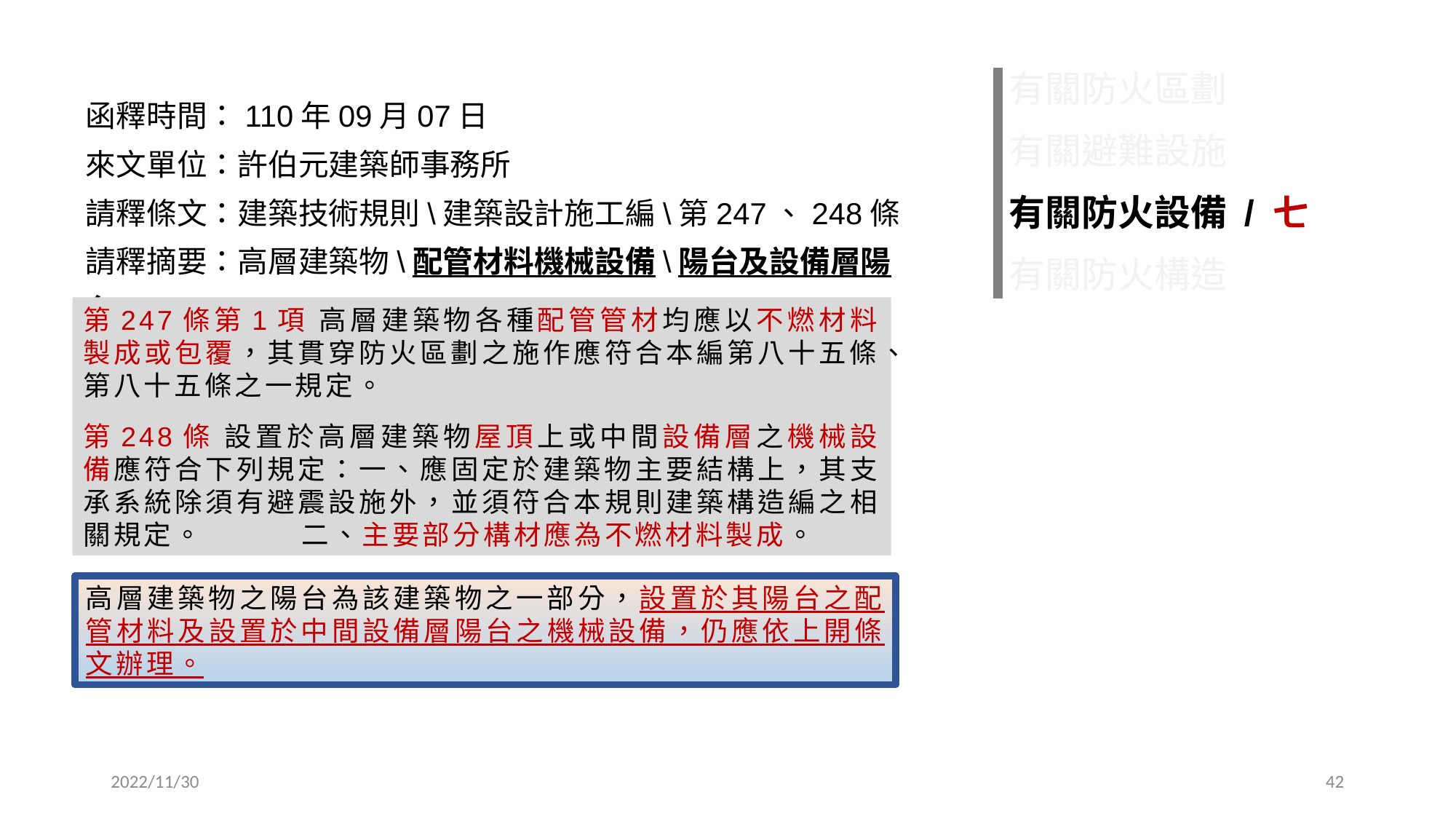

有關防火區劃
有關避難設施
有關防火設備 / 七
有關防火構造

函釋時間：110年09月07日
來文單位：許伯元建築師事務所
請釋條文：建築技術規則\建築設計施工編\第247、248條
請釋摘要：高層建築物\配管材料機械設備\陽台及設備層陽台
第247條第1項 高層建築物各種配管管材均應以不燃材料製成或包覆，其貫穿防火區劃之施作應符合本編第八十五條、第八十五條之一規定。
第248條 設置於高層建築物屋頂上或中間設備層之機械設備應符合下列規定：一、應固定於建築物主要結構上，其支承系統除須有避震設施外，並須符合本規則建築構造編之相關規定。	二、主要部分構材應為不燃材料製成。
高層建築物之陽台為該建築物之一部分，設置於其陽台之配管材料及設置於中間設備層陽台之機械設備，仍應依上開條文辦理。
2022/11/30
42